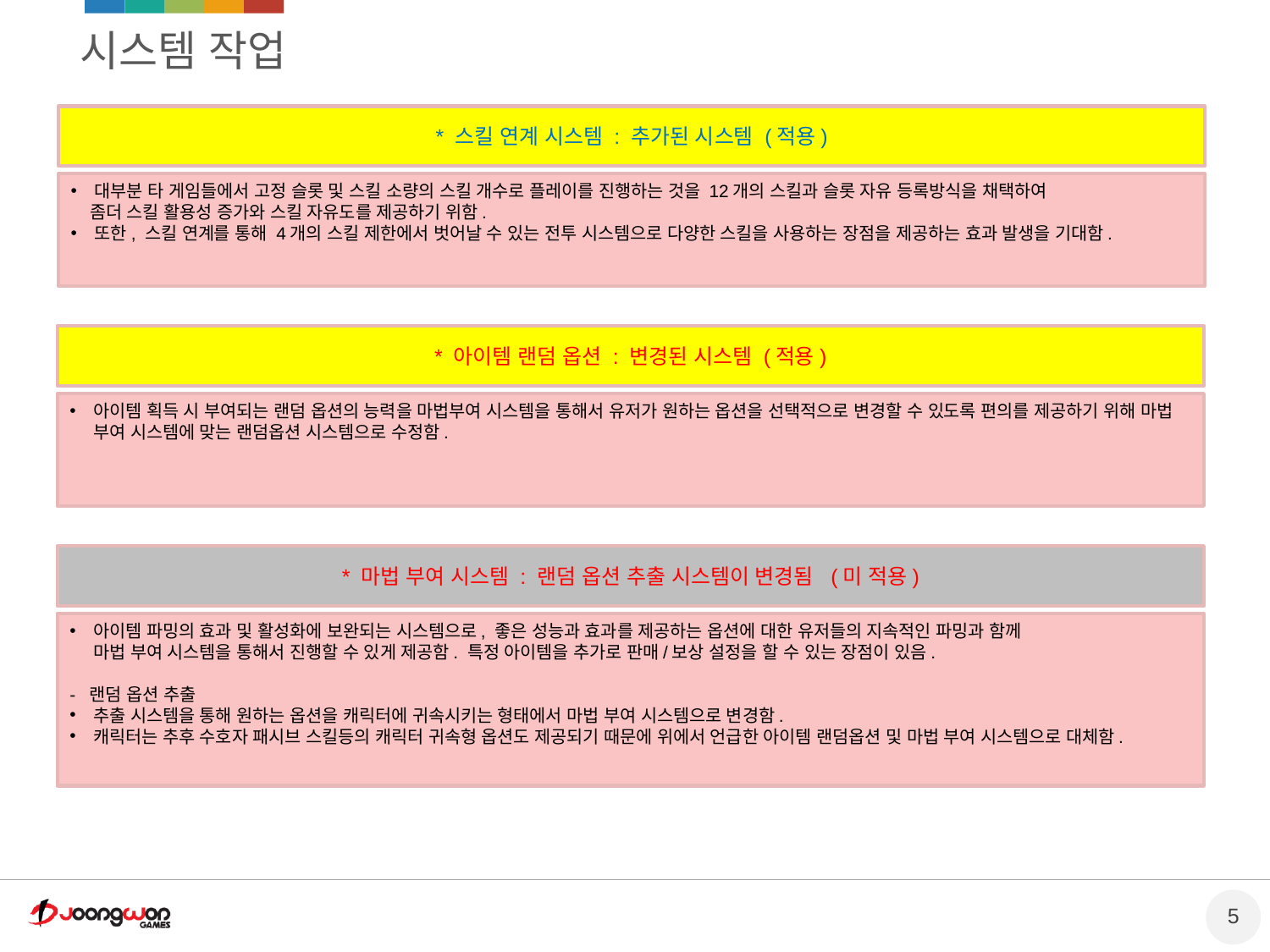

# 시스템 작업
* 스킬 연계 시스템 : 추가된 시스템 (적용)
대부분 타 게임들에서 고정 슬롯 및 스킬 소량의 스킬 개수로 플레이를 진행하는 것을 12개의 스킬과 슬롯 자유 등록방식을 채택하여
   좀더 스킬 활용성 증가와 스킬 자유도를 제공하기 위함.
또한, 스킬 연계를 통해 4개의 스킬 제한에서 벗어날 수 있는 전투 시스템으로 다양한 스킬을 사용하는 장점을 제공하는 효과 발생을 기대함.
* 아이템 랜덤 옵션 : 변경된 시스템 (적용)
아이템 획득 시 부여되는 랜덤 옵션의 능력을 마법부여 시스템을 통해서 유저가 원하는 옵션을 선택적으로 변경할 수 있도록 편의를 제공하기 위해 마법 부여 시스템에 맞는 랜덤옵션 시스템으로 수정함.
* 마법 부여 시스템 : 랜덤 옵션 추출 시스템이 변경됨  (미 적용)
아이템 파밍의 효과 및 활성화에 보완되는 시스템으로, 좋은 성능과 효과를 제공하는 옵션에 대한 유저들의 지속적인 파밍과 함께
    마법 부여 시스템을 통해서 진행할 수 있게 제공함. 특정 아이템을 추가로 판매/보상 설정을 할 수 있는 장점이 있음.

-  랜덤 옵션 추출
추출 시스템을 통해 원하는 옵션을 캐릭터에 귀속시키는 형태에서 마법 부여 시스템으로 변경함.
캐릭터는 추후 수호자 패시브 스킬등의 캐릭터 귀속형 옵션도 제공되기 때문에 위에서 언급한 아이템 랜덤옵션 및 마법 부여 시스템으로 대체함.